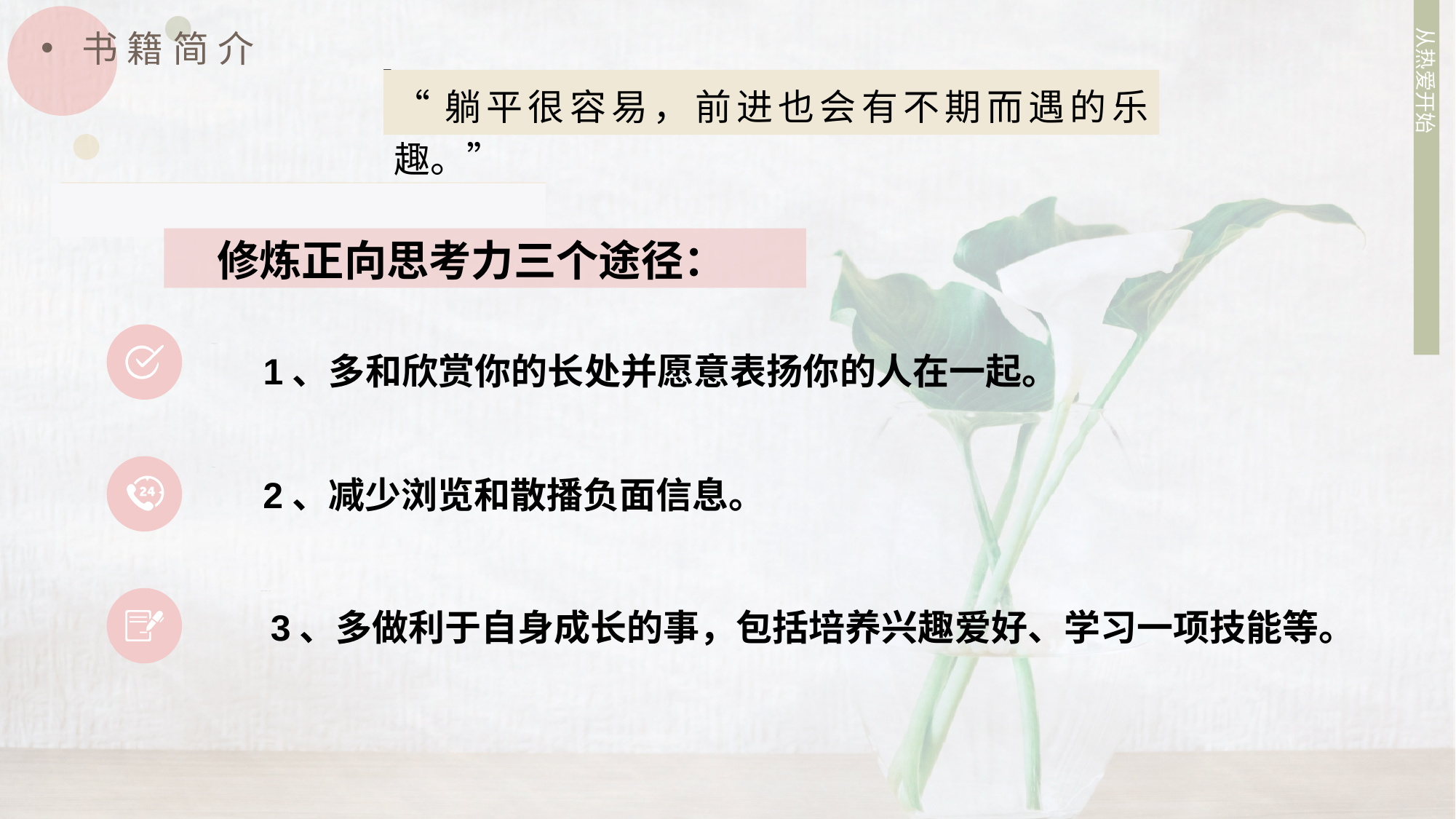

从热爱开始
书籍简介
“躺平很容易，前进也会有不期而遇的乐趣。”

修炼正向思考力三个途径：

1、多和欣赏你的长处并愿意表扬你的人在一起。

2、减少浏览和散播负面信息。

3、多做利于自身成长的事，包括培养兴趣爱好、学习一项技能等。